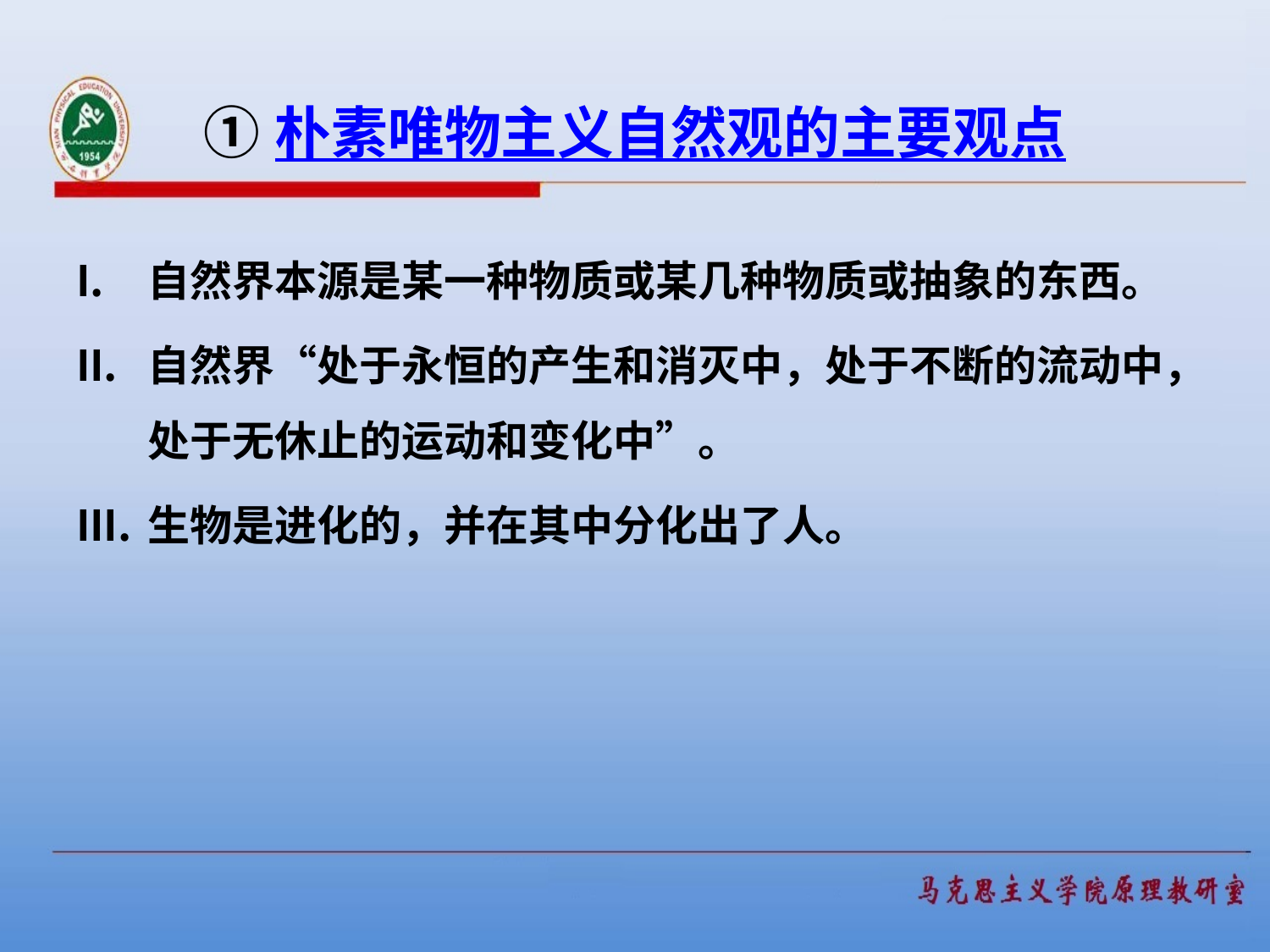

# 朴素唯物主义自然观的主要观点
自然界本源是某一种物质或某几种物质或抽象的东西。
自然界“处于永恒的产生和消灭中，处于不断的流动中，处于无休止的运动和变化中”。
生物是进化的，并在其中分化出了人。